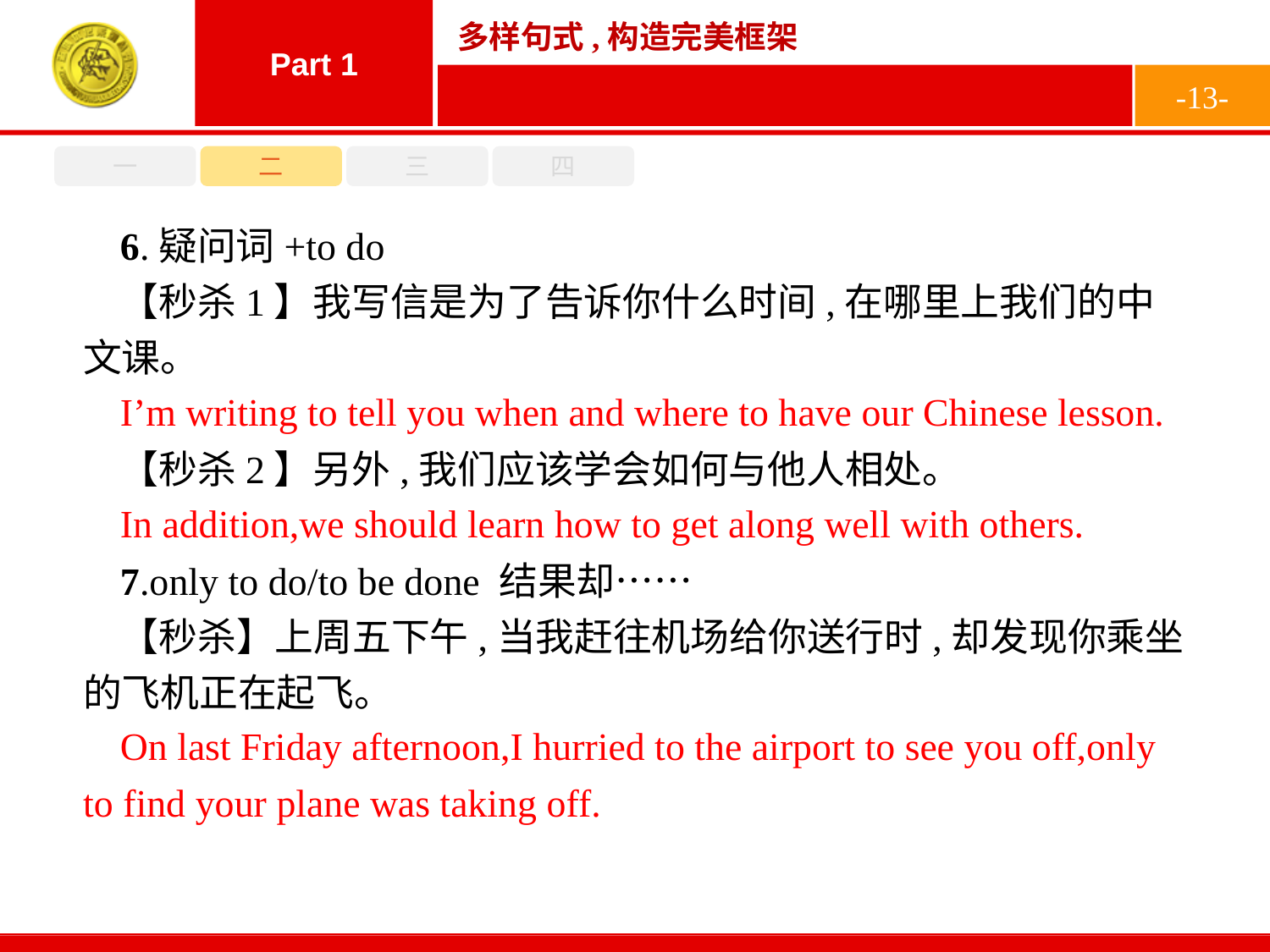

-13-
一
二
三
四
6.疑问词+to do
【秒杀1】我写信是为了告诉你什么时间,在哪里上我们的中文课。

【秒杀2】另外,我们应该学会如何与他人相处。

7.only to do/to be done 结果却……
【秒杀】上周五下午,当我赶往机场给你送行时,却发现你乘坐的飞机正在起飞。
I’m writing to tell you when and where to have our Chinese lesson.

In addition,we should learn how to get along well with others.

On last Friday afternoon,I hurried to the airport to see you off,only to find your plane was taking off.